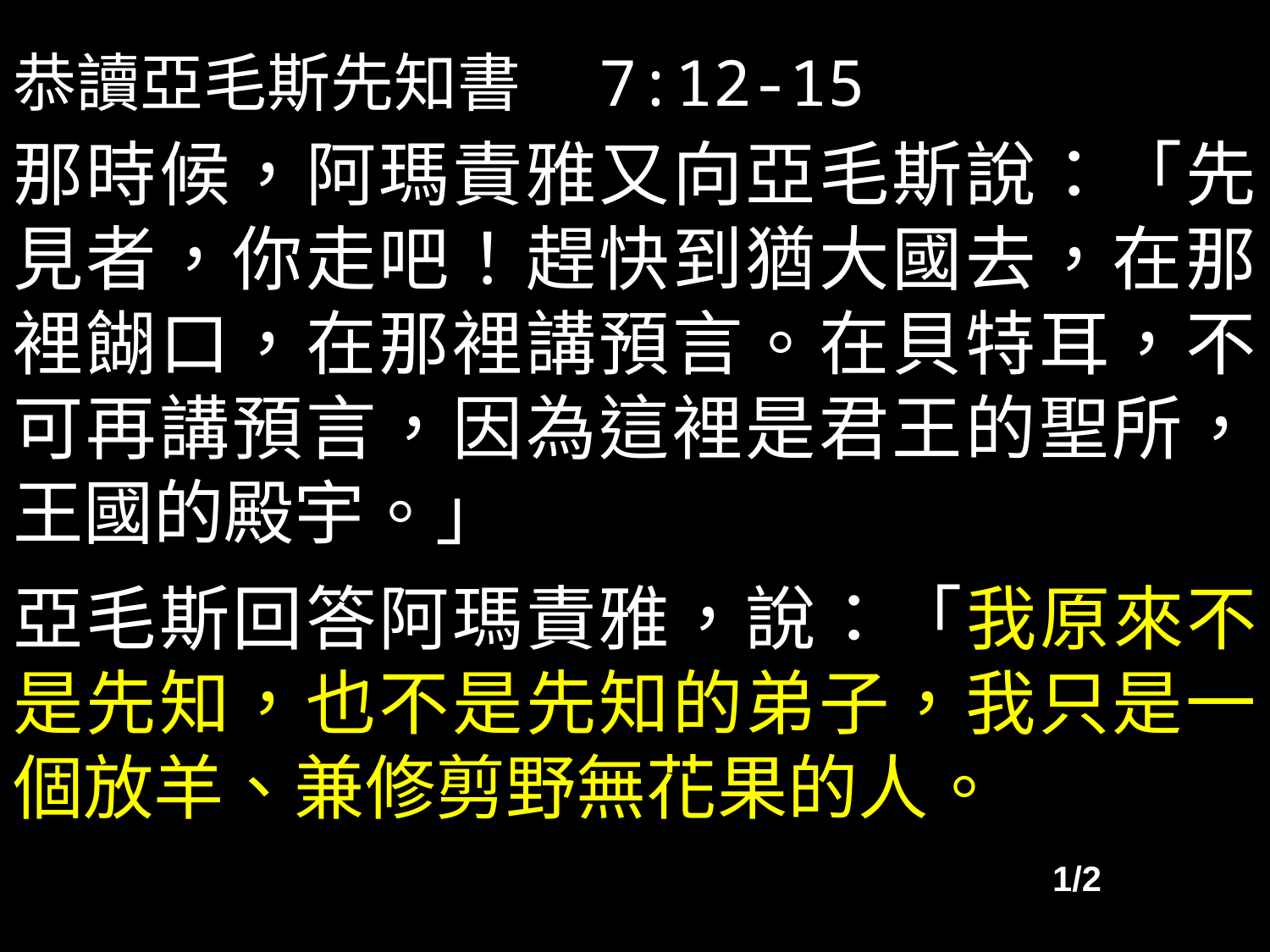

恭讀亞毛斯先知書　7:12-15
那時候，阿瑪責雅又向亞毛斯說：「先見者，你走吧！趕快到猶大國去，在那裡餬口，在那裡講預言。在貝特耳，不可再講預言，因為這裡是君王的聖所，王國的殿宇。」
亞毛斯回答阿瑪責雅，說：「我原來不是先知，也不是先知的弟子，我只是一個放羊、兼修剪野無花果的人。
1/2